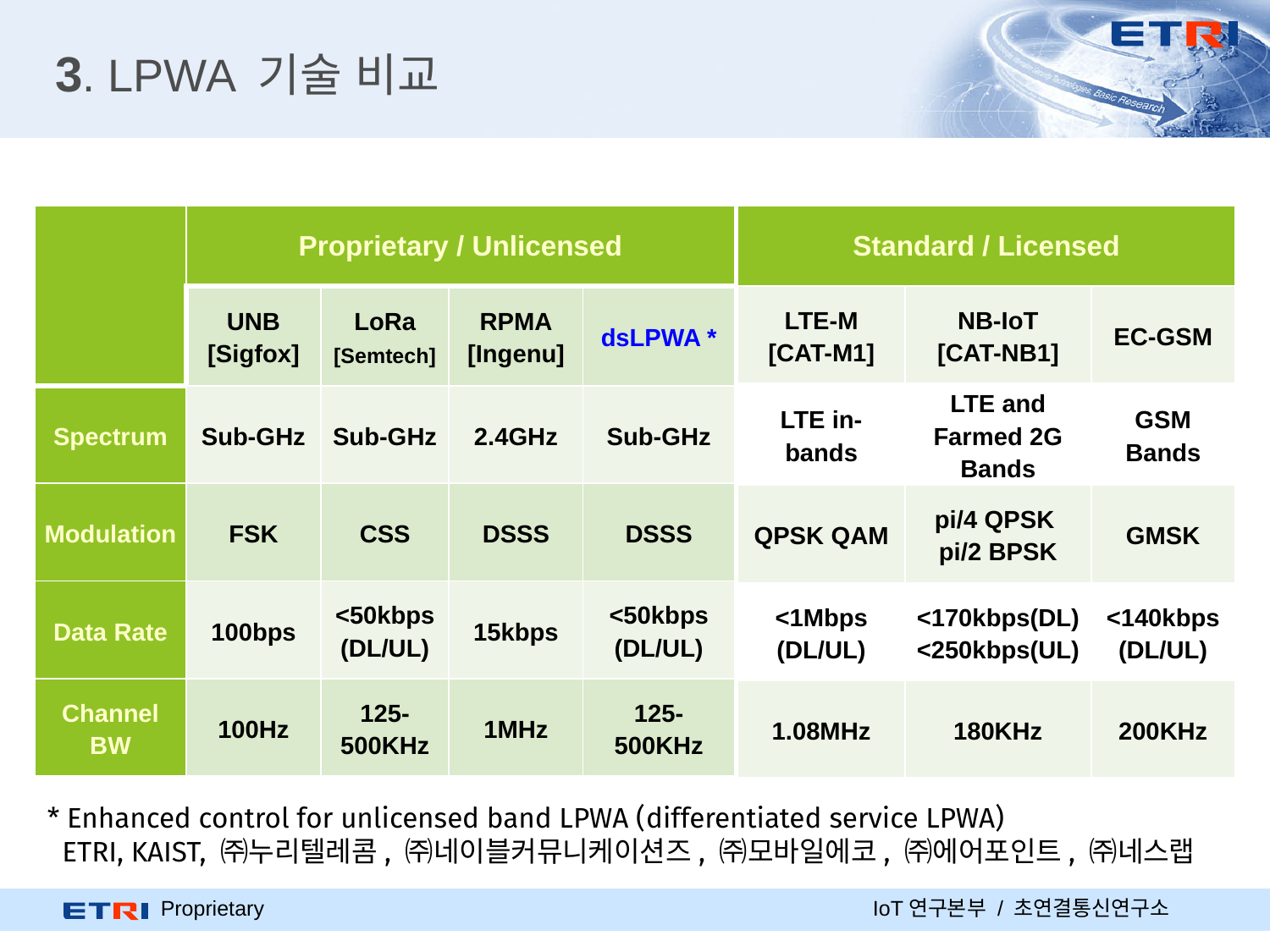

# 3. LPWA 기술 비교
|  | Proprietary / Unlicensed |  |  |  |
| --- | --- | --- | --- | --- |
|  | UNB [Sigfox] | LoRa [Semtech] | RPMA [Ingenu] | dsLPWA \* |
| Spectrum | Sub-GHz | Sub-GHz | 2.4GHz | Sub-GHz |
| Modulation | FSK | CSS | DSSS | DSSS |
| Data Rate | 100bps | <50kbps (DL/UL) | 15kbps | <50kbps (DL/UL) |
| Channel BW | 100Hz | 125-500KHz | 1MHz | 125-500KHz |
| Standard / Licensed |  |  |
| --- | --- | --- |
| LTE-M [CAT-M1] | NB-IoT [CAT-NB1] | EC-GSM |
| LTE in-bands | LTE and Farmed 2G Bands | GSM Bands |
| QPSK QAM | pi/4 QPSK pi/2 BPSK | GMSK |
| <1Mbps (DL/UL) | <170kbps(DL) <250kbps(UL) | <140kbps (DL/UL) |
| 1.08MHz | 180KHz | 200KHz |
* Enhanced control for unlicensed band LPWA (differentiated service LPWA)
  ETRI, KAIST, ㈜누리텔레콤, ㈜네이블커뮤니케이션즈, ㈜모바일에코, ㈜에어포인트, ㈜네스랩
IoT연구본부 / 초연결통신연구소
9